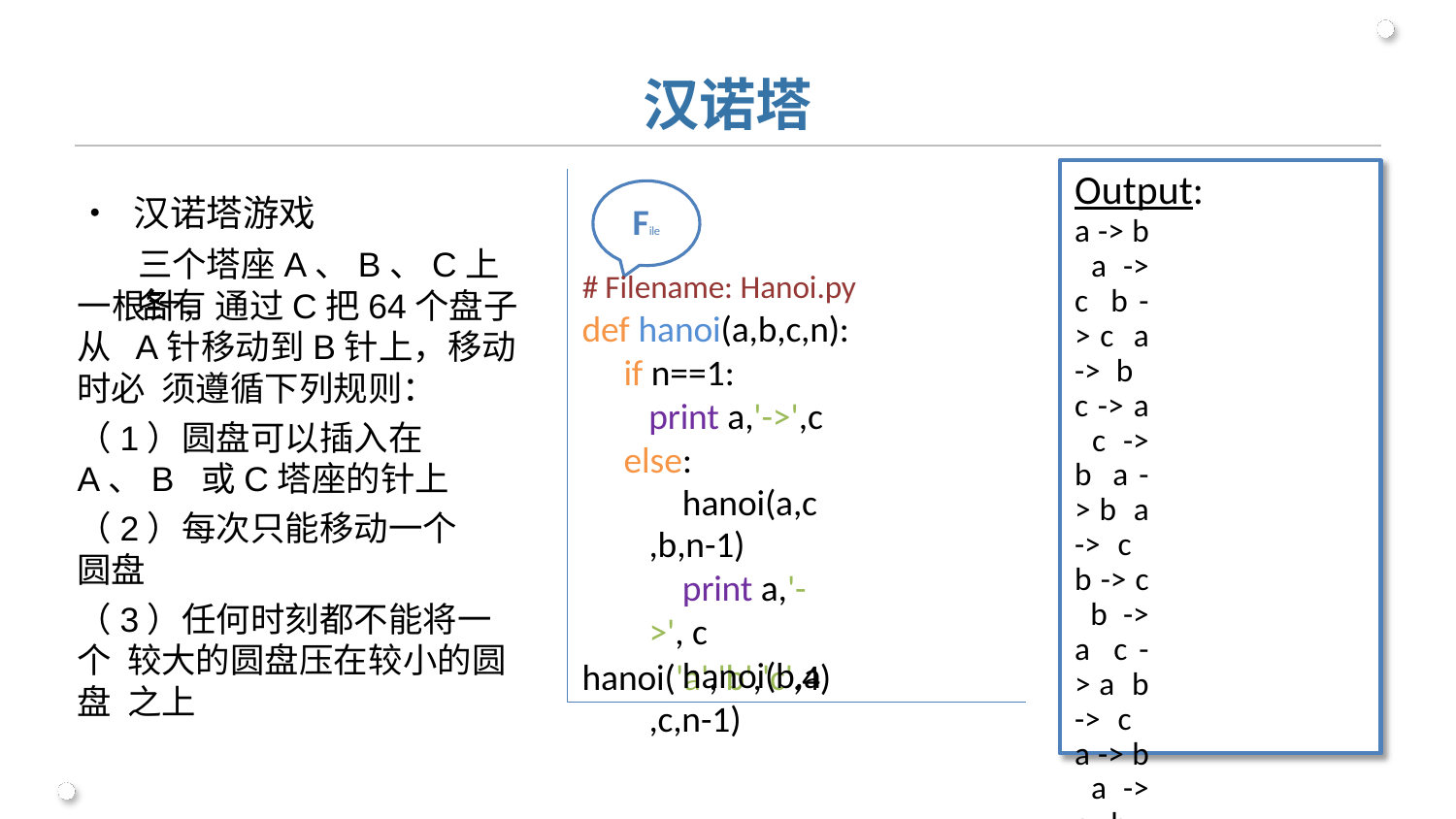

汉诺塔

Output:
a -> b  a -> c  b -> c  a -> b  c -> a  c -> b  a -> b  a -> c  b -> c  b -> a  c -> a  b -> c  a -> b  a -> c  b -> c

•	汉诺塔游戏
三个塔座A、B、C上各有
File
# Filename: Hanoi.py
def hanoi(a,b,c,n):  if n==1:
print a,'->',c  else:
hanoi(a,c,b,n-1)
print a,'->', c
hanoi(b,a,c,n-1)
一根针，通过C把64个盘子从  A针移动到B针上，移动时必  须遵循下列规则：
（1）圆盘可以插入在A、B  或C塔座的针上
（2）每次只能移动一个圆盘
（3）任何时刻都不能将一个  较大的圆盘压在较小的圆盘  之上
hanoi('a','b','c',4)